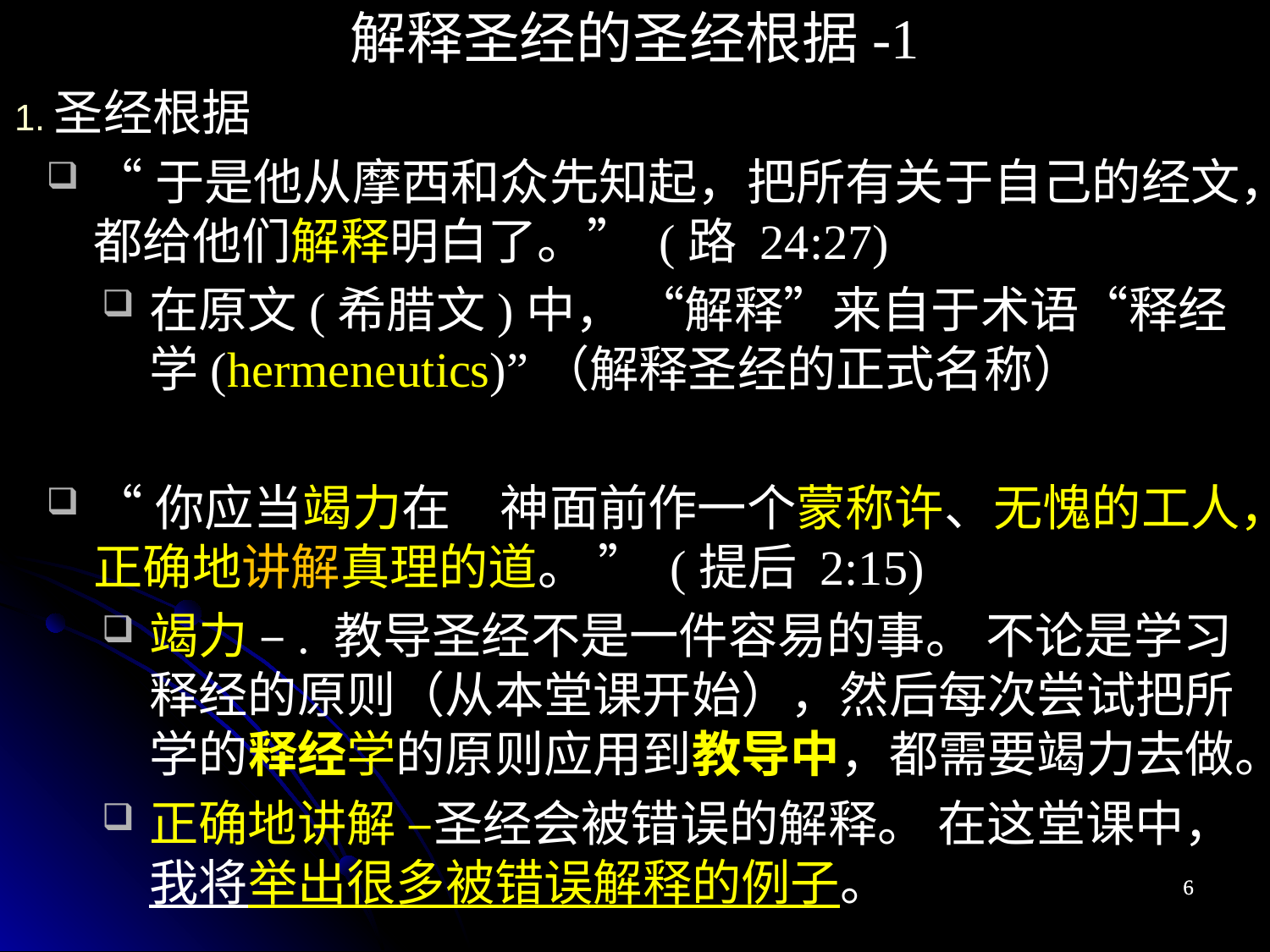

解释圣经的圣经根据-1
圣经根据
“于是他从摩西和众先知起，把所有关于自己的经文，都给他们解释明白了。” (路 24:27)
在原文(希腊文)中， “解释”来自于术语“释经学(hermeneutics)”（解释圣经的正式名称）

“你应当竭力在　神面前作一个蒙称许、无愧的工人，正确地讲解真理的道。 ” (提后 2:15)
竭力 –. 教导圣经不是一件容易的事。 不论是学习释经的原则（从本堂课开始），然后每次尝试把所学的释经学的原则应用到教导中，都需要竭力去做。
正确地讲解 –圣经会被错误的解释。 在这堂课中，我将举出很多被错误解释的例子。
6
6